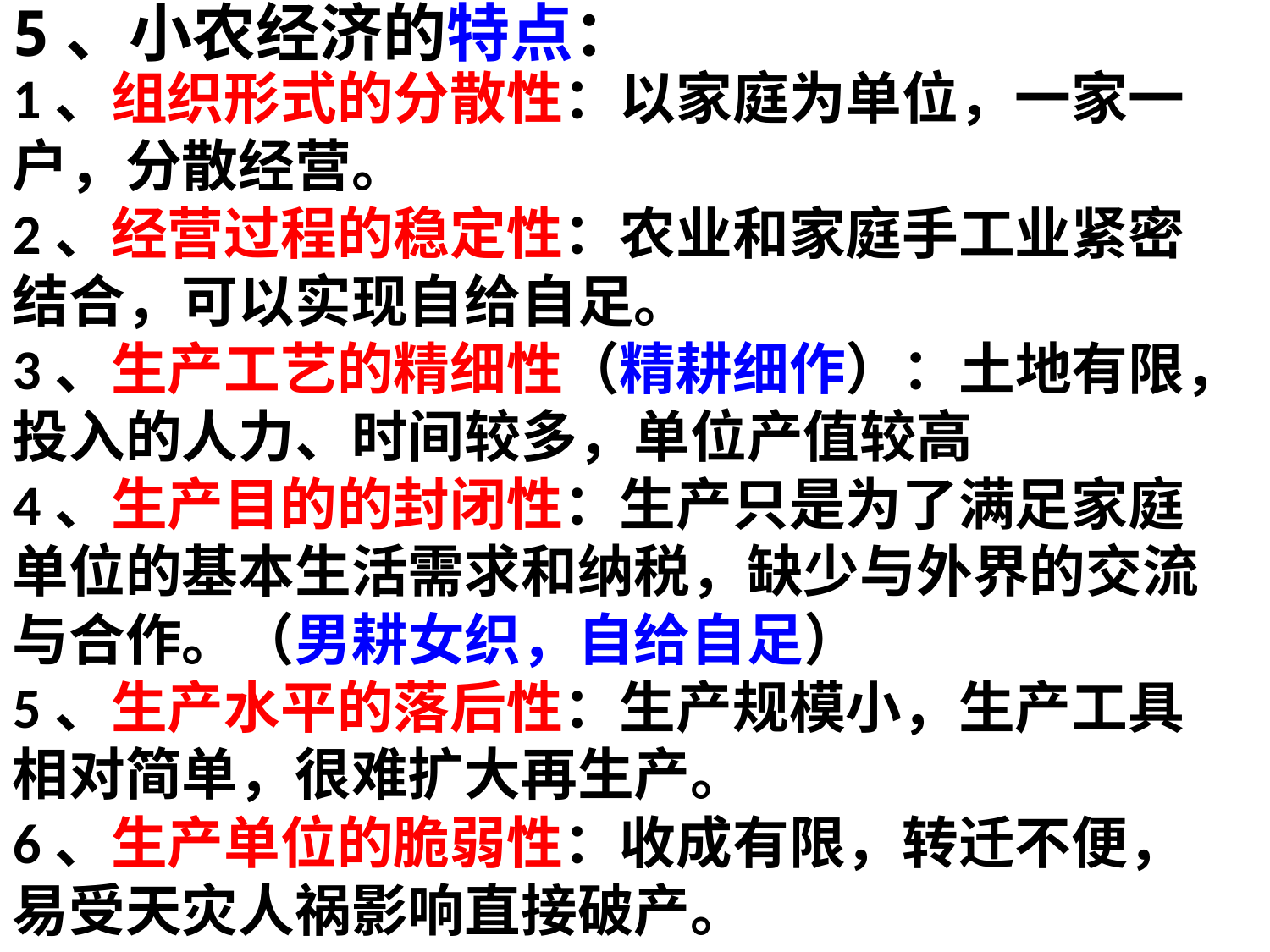

5、小农经济的特点：
1、组织形式的分散性：以家庭为单位，一家一户，分散经营。
2、经营过程的稳定性：农业和家庭手工业紧密结合，可以实现自给自足。
3、生产工艺的精细性（精耕细作）：土地有限，投入的人力、时间较多，单位产值较高
4、生产目的的封闭性：生产只是为了满足家庭单位的基本生活需求和纳税，缺少与外界的交流与合作。（男耕女织，自给自足）
5、生产水平的落后性：生产规模小，生产工具相对简单，很难扩大再生产。
6、生产单位的脆弱性：收成有限，转迁不便，易受天灾人祸影响直接破产。